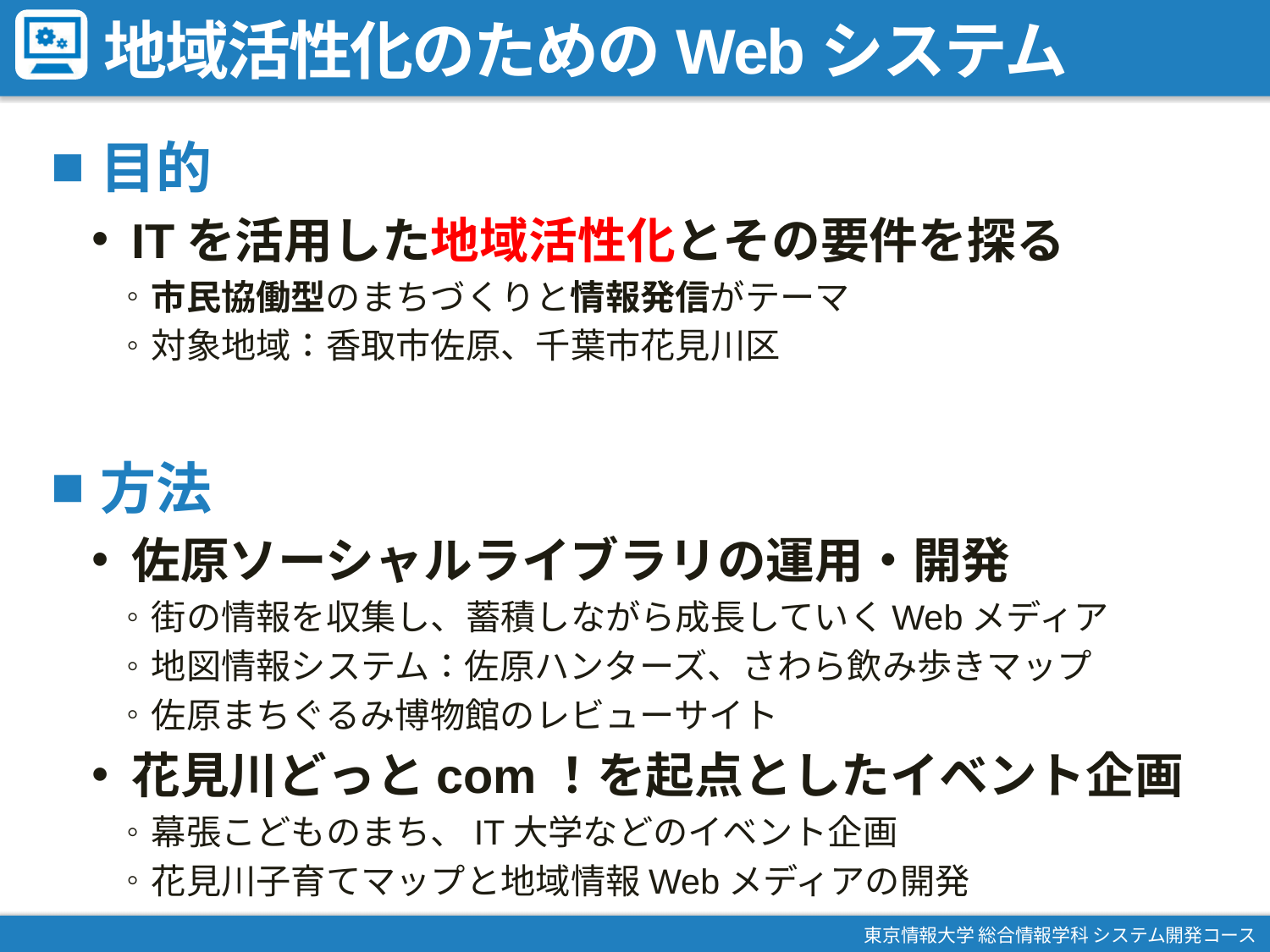

# 地域活性化のためのWebシステム
目的
ITを活用した地域活性化とその要件を探る
市民協働型のまちづくりと情報発信がテーマ
対象地域：香取市佐原、千葉市花見川区

方法
佐原ソーシャルライブラリの運用・開発
街の情報を収集し、蓄積しながら成長していくWebメディア
地図情報システム：佐原ハンターズ、さわら飲み歩きマップ
佐原まちぐるみ博物館のレビューサイト
花見川どっとcom！を起点としたイベント企画
幕張こどものまち、IT大学などのイベント企画
花見川子育てマップと地域情報Webメディアの開発